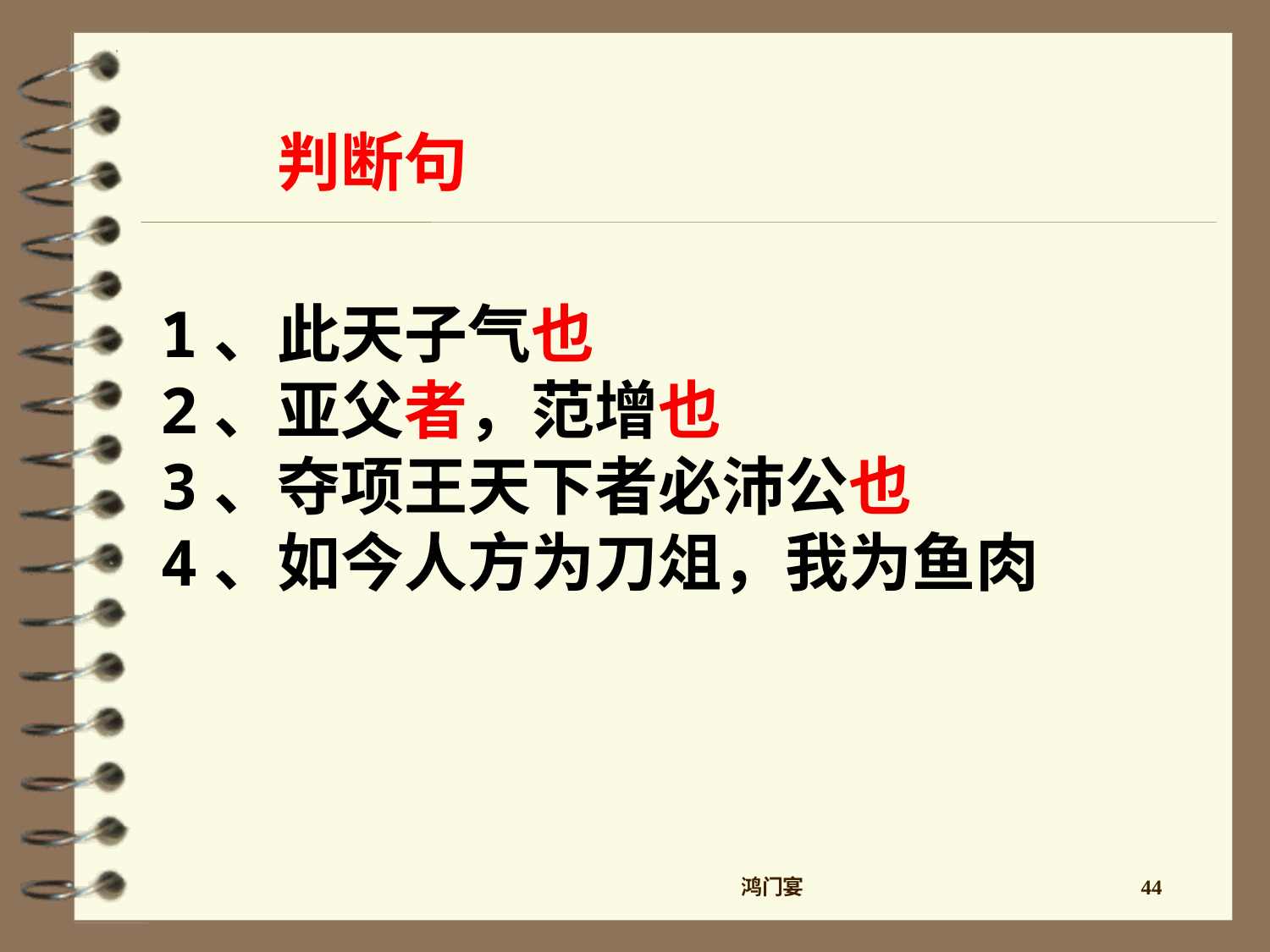

判断句

1、此天子气也
2、亚父者，范增也
3、夺项王天下者必沛公也
4、如今人方为刀俎，我为鱼肉

鸿门宴
44